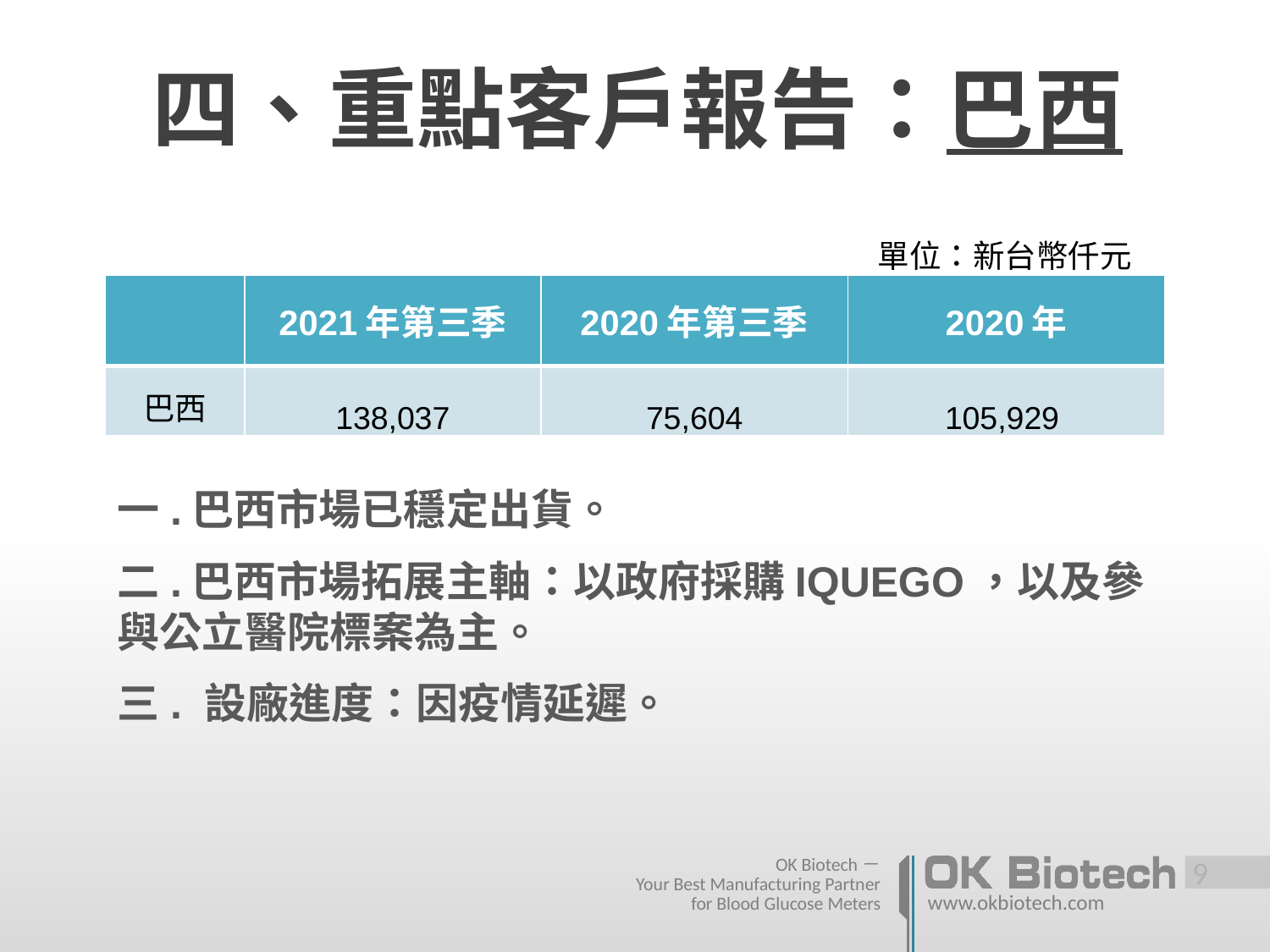

# 四、重點客戶報告：巴西
單位：新台幣仟元
|  | 2021年第三季 | 2020年第三季 | 2020年 |
| --- | --- | --- | --- |
| 巴西 | 138,037 | 75,604 | 105,929 |
一.巴西市場已穩定出貨。
二.巴西市場拓展主軸：以政府採購IQUEGO，以及參與公立醫院標案為主。
三. 設廠進度：因疫情延遲。
 9